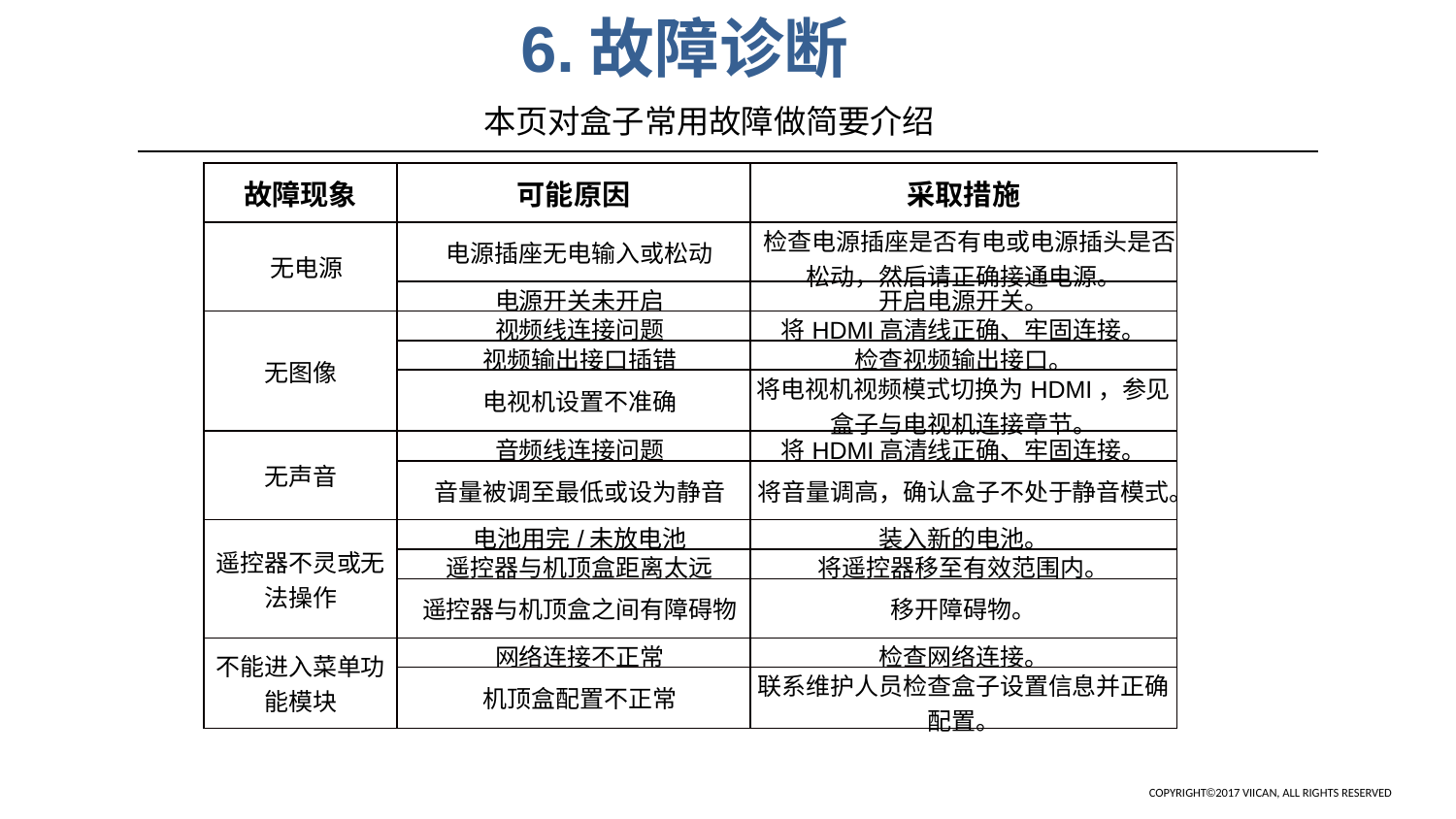

6.故障诊断
本页对盒子常用故障做简要介绍
| 故障现象 | 可能原因 | 采取措施 |
| --- | --- | --- |
| 无电源 | 电源插座无电输入或松动 | 检查电源插座是否有电或电源插头是否松动，然后请正确接通电源。 |
|  | 电源开关未开启 | 开启电源开关。 |
| 无图像 | 视频线连接问题 | 将HDMI高清线正确、牢固连接。 |
|  | 视频输出接口插错 | 检查视频输出接口。 |
|  | 电视机设置不准确 | 将电视机视频模式切换为HDMI，参见盒子与电视机连接章节。 |
| 无声音 | 音频线连接问题 | 将HDMI高清线正确、牢固连接。 |
|  | 音量被调至最低或设为静音 | 将音量调高，确认盒子不处于静音模式。 |
| 遥控器不灵或无法操作 | 电池用完/未放电池 | 装入新的电池。 |
|  | 遥控器与机顶盒距离太远 | 将遥控器移至有效范围内。 |
|  | 遥控器与机顶盒之间有障碍物 | 移开障碍物。 |
| 不能进入菜单功能模块 | 网络连接不正常 | 检查网络连接。 |
|  | 机顶盒配置不正常 | 联系维护人员检查盒子设置信息并正确配置。 |
COPYRIGHT©2017 VIICAN, ALL RIGHTS RESERVED